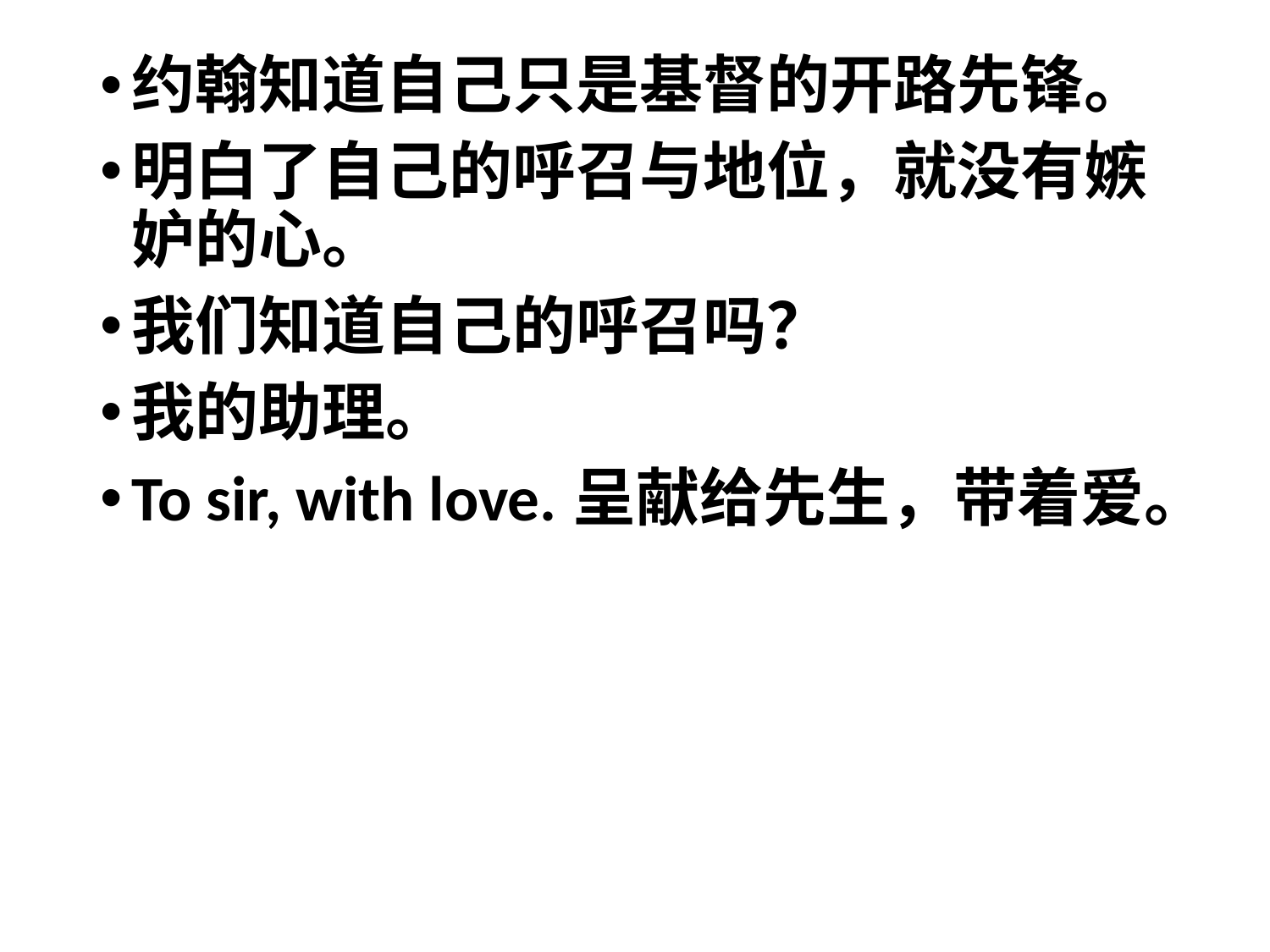

约翰知道自己只是基督的开路先锋。
明白了自己的呼召与地位，就没有嫉妒的心。
我们知道自己的呼召吗？
我的助理。
To sir, with love.呈献给先生，带着爱。